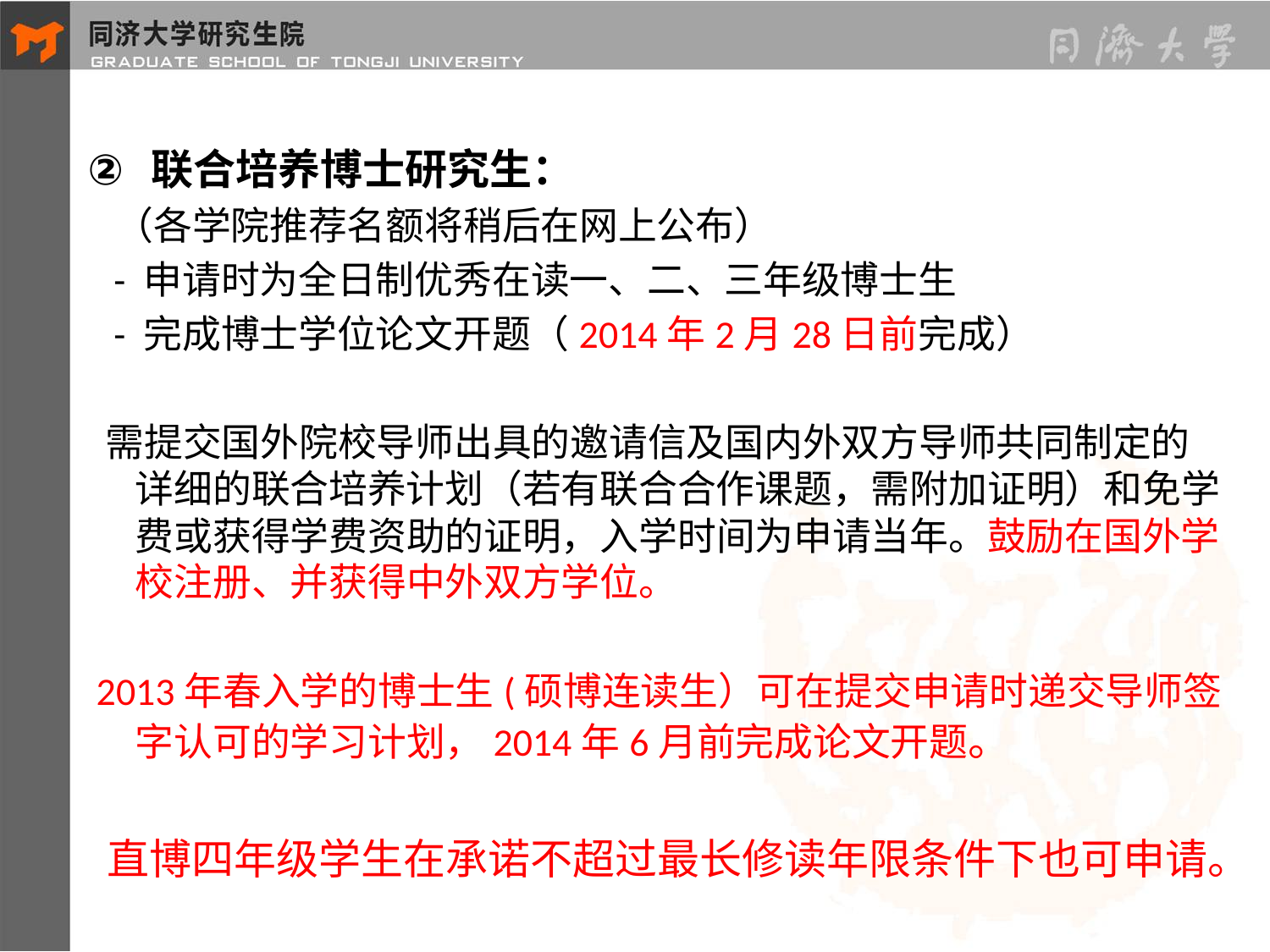

联合培养博士研究生：
  （各学院推荐名额将稍后在网上公布）
   - 申请时为全日制优秀在读一、二、三年级博士生
   - 完成博士学位论文开题（2014年2月28日前完成）

 需提交国外院校导师出具的邀请信及国内外双方导师共同制定的详细的联合培养计划（若有联合合作课题，需附加证明）和免学费或获得学费资助的证明，入学时间为申请当年。鼓励在国外学校注册、并获得中外双方学位。

 2013年春入学的博士生(硕博连读生）可在提交申请时递交导师签字认可的学习计划，2014年6月前完成论文开题。

 直博四年级学生在承诺不超过最长修读年限条件下也可申请。

12